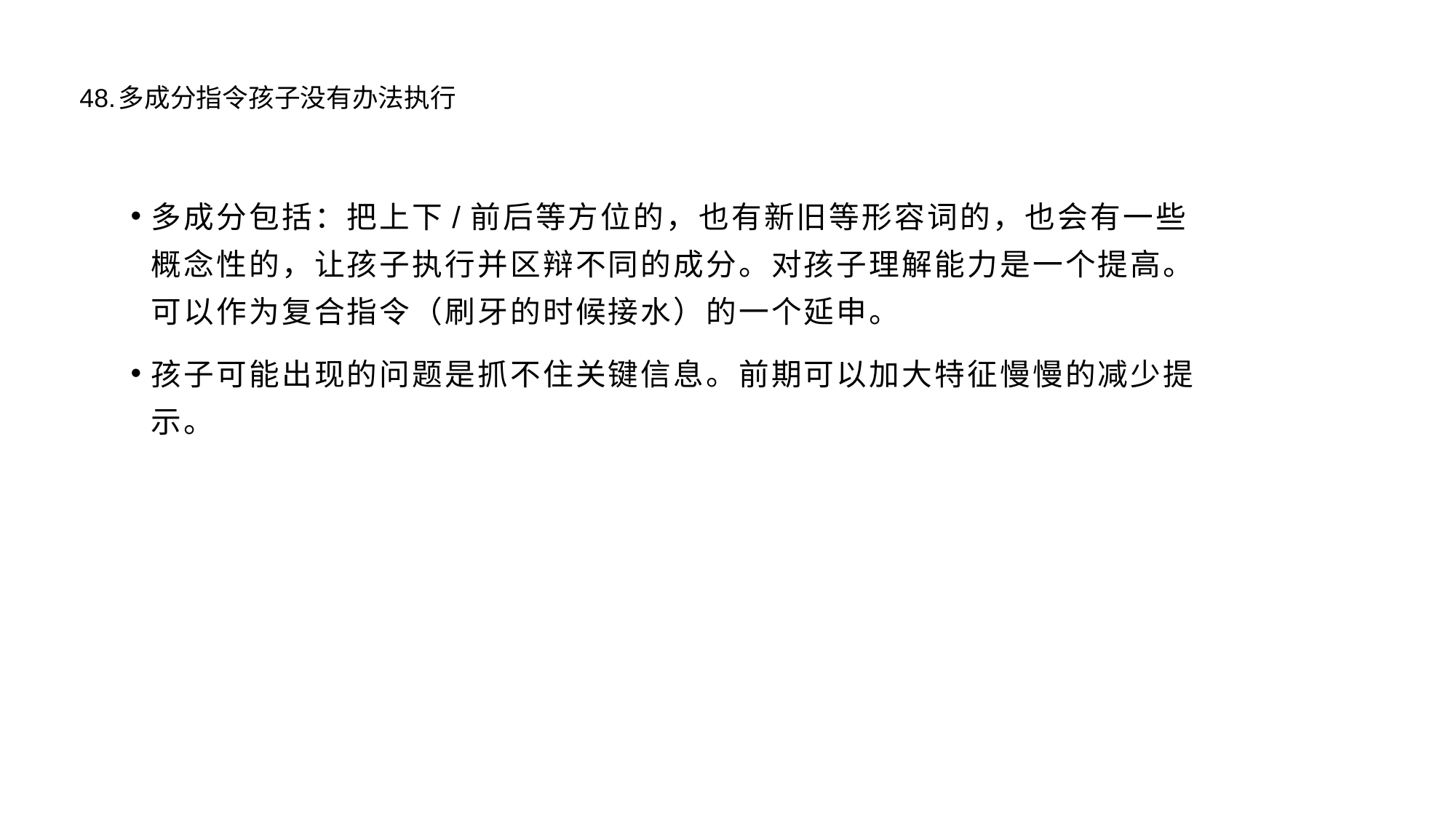

# 48.多成分指令孩子没有办法执行
多成分包括：把上下/前后等方位的，也有新旧等形容词的，也会有一些概念性的，让孩子执行并区辩不同的成分。对孩子理解能力是一个提高。可以作为复合指令（刷牙的时候接水）的一个延申。
孩子可能出现的问题是抓不住关键信息。前期可以加大特征慢慢的减少提示。